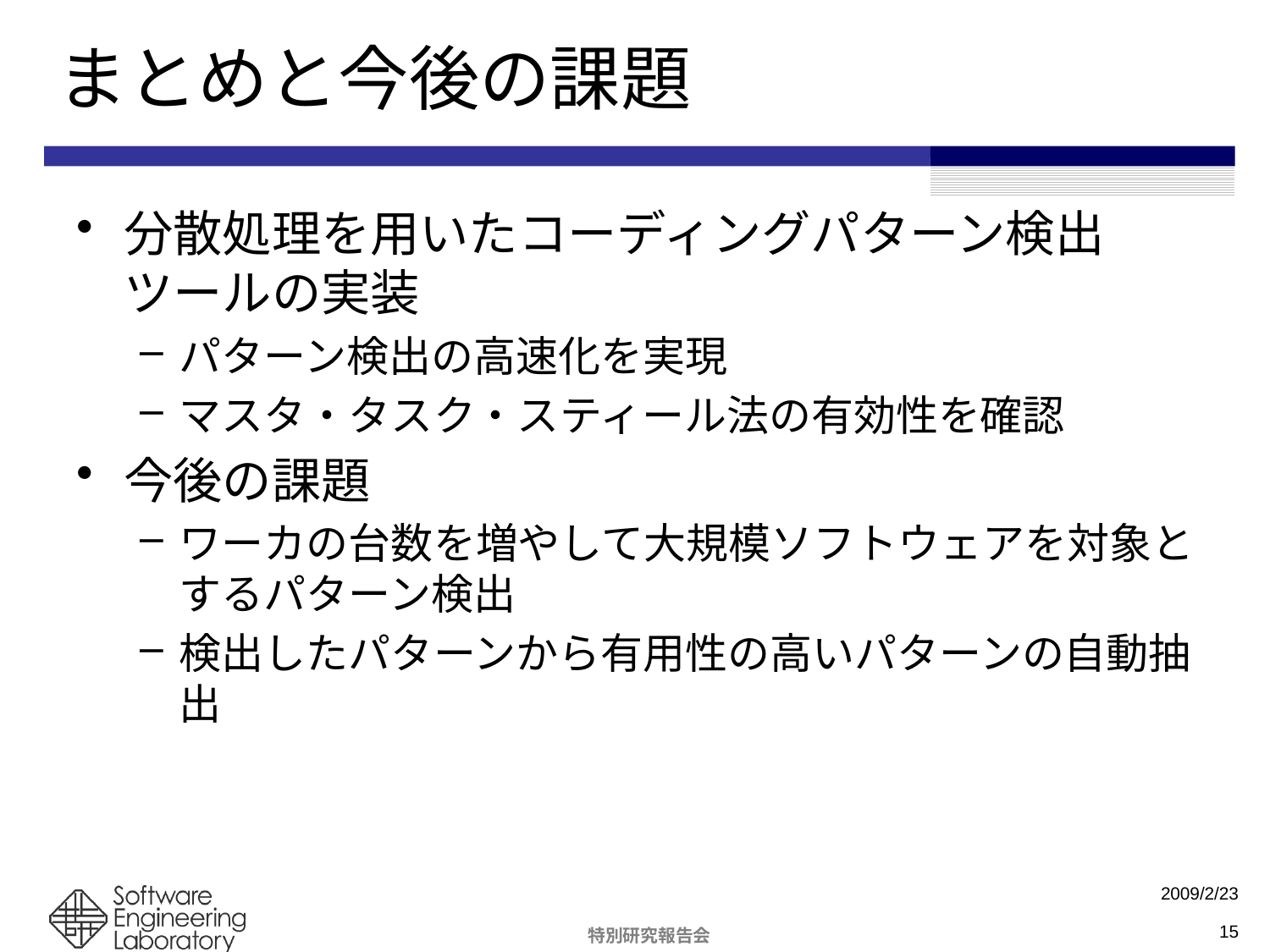

# まとめと今後の課題
分散処理を用いたコーディングパターン検出ツールの実装
パターン検出の高速化を実現
マスタ・タスク・スティール法の有効性を確認
今後の課題
ワーカの台数を増やして大規模ソフトウェアを対象とするパターン検出
検出したパターンから有用性の高いパターンの自動抽出

2009/2/23
15